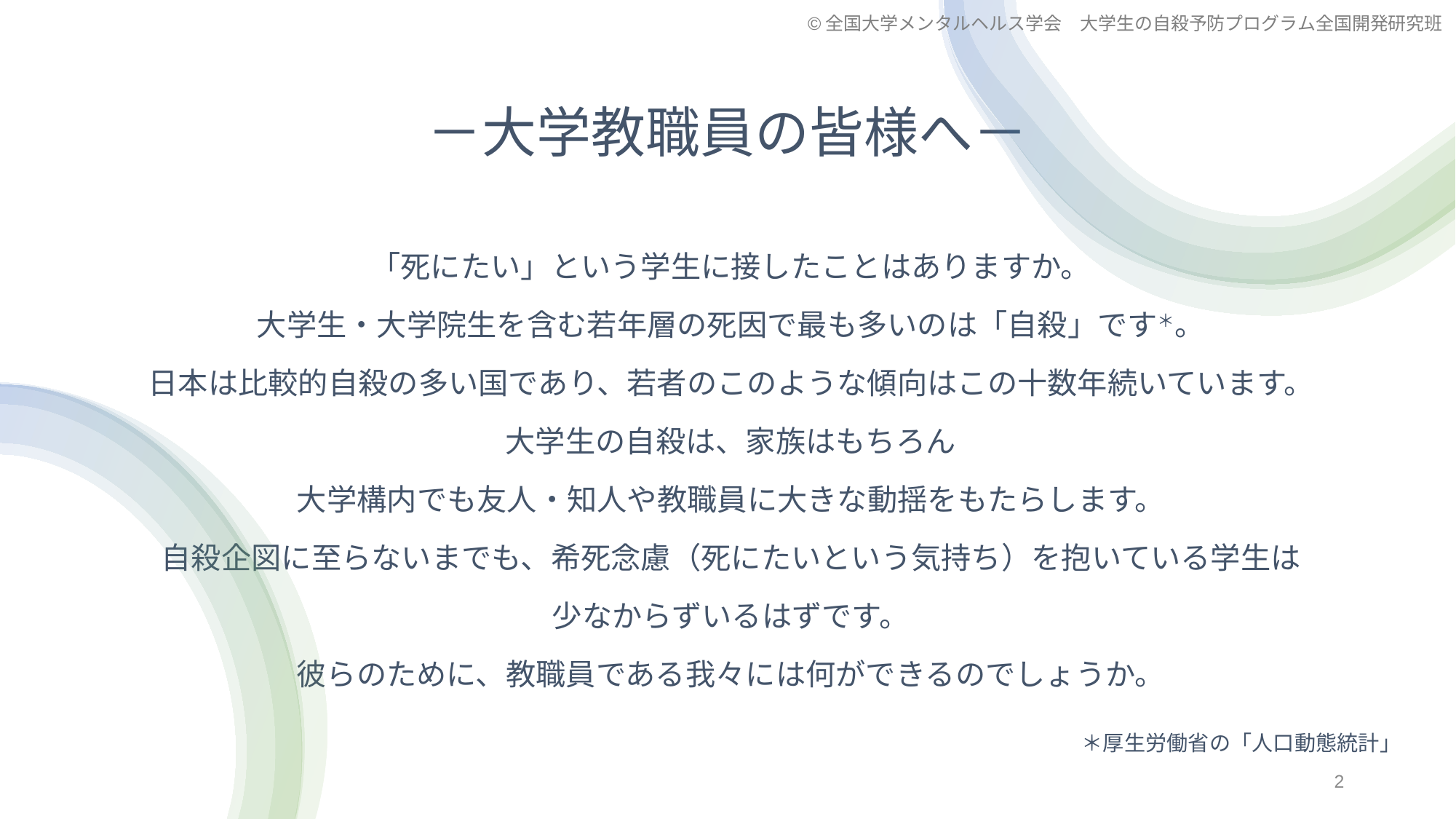

©全国大学メンタルヘルス学会　大学生の自殺予防プログラム全国開発研究班
# －大学教職員の皆様へ－
「死にたい」という学生に接したことはありますか。
大学生・大学院生を含む若年層の死因で最も多いのは「自殺」です＊。
日本は比較的自殺の多い国であり、若者のこのような傾向はこの十数年続いています。
大学生の自殺は、家族はもちろん
大学構内でも友人・知人や教職員に大きな動揺をもたらします。
自殺企図に至らないまでも、希死念慮（死にたいという気持ち）を抱いている学生は
少なからずいるはずです。
彼らのために、教職員である我々には何ができるのでしょうか。

＊厚生労働省の「人口動態統計」
2